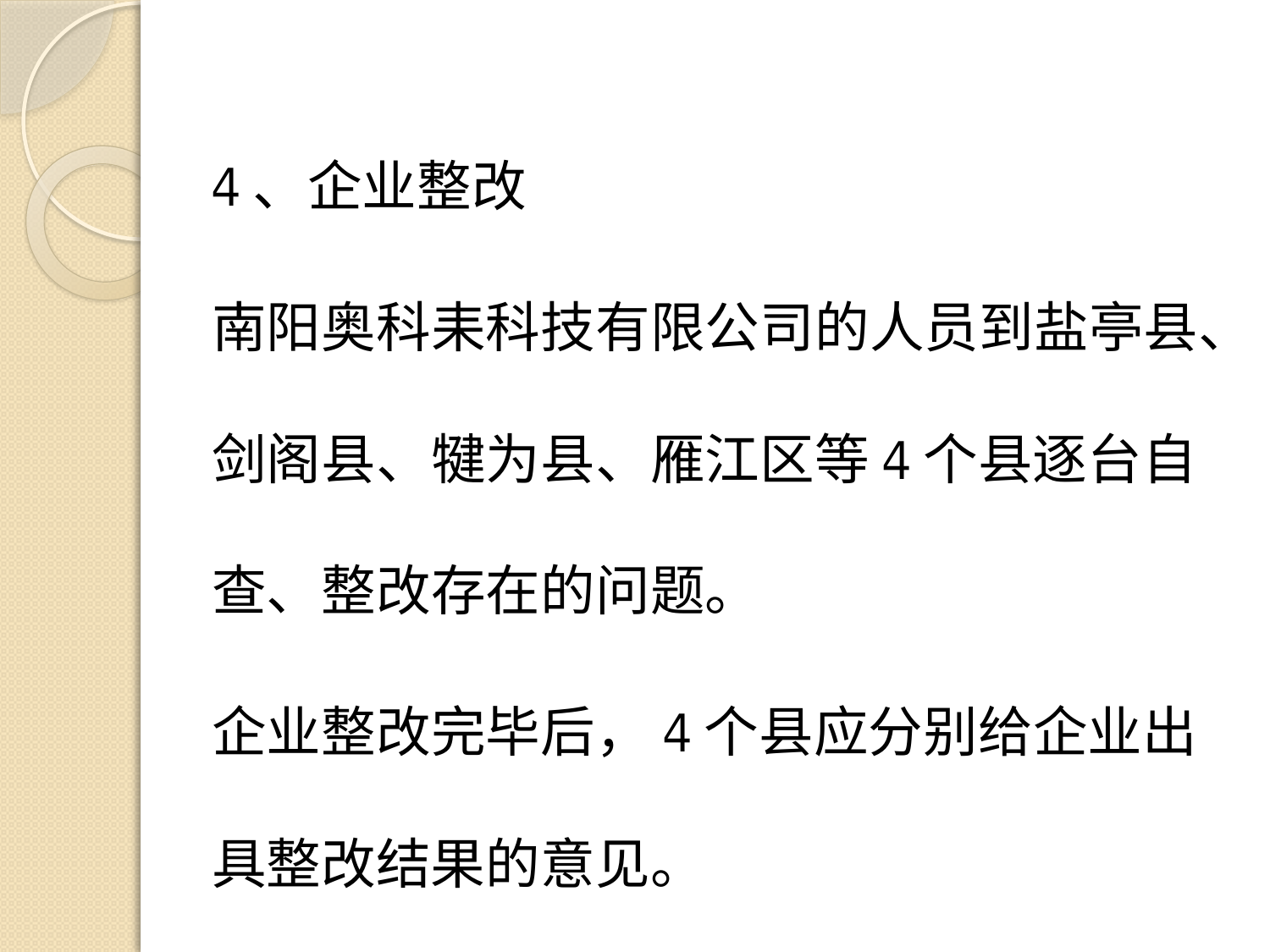

4、企业整改
南阳奥科耒科技有限公司的人员到盐亭县、剑阁县、犍为县、雁江区等4个县逐台自查、整改存在的问题。
企业整改完毕后，4个县应分别给企业出具整改结果的意见。